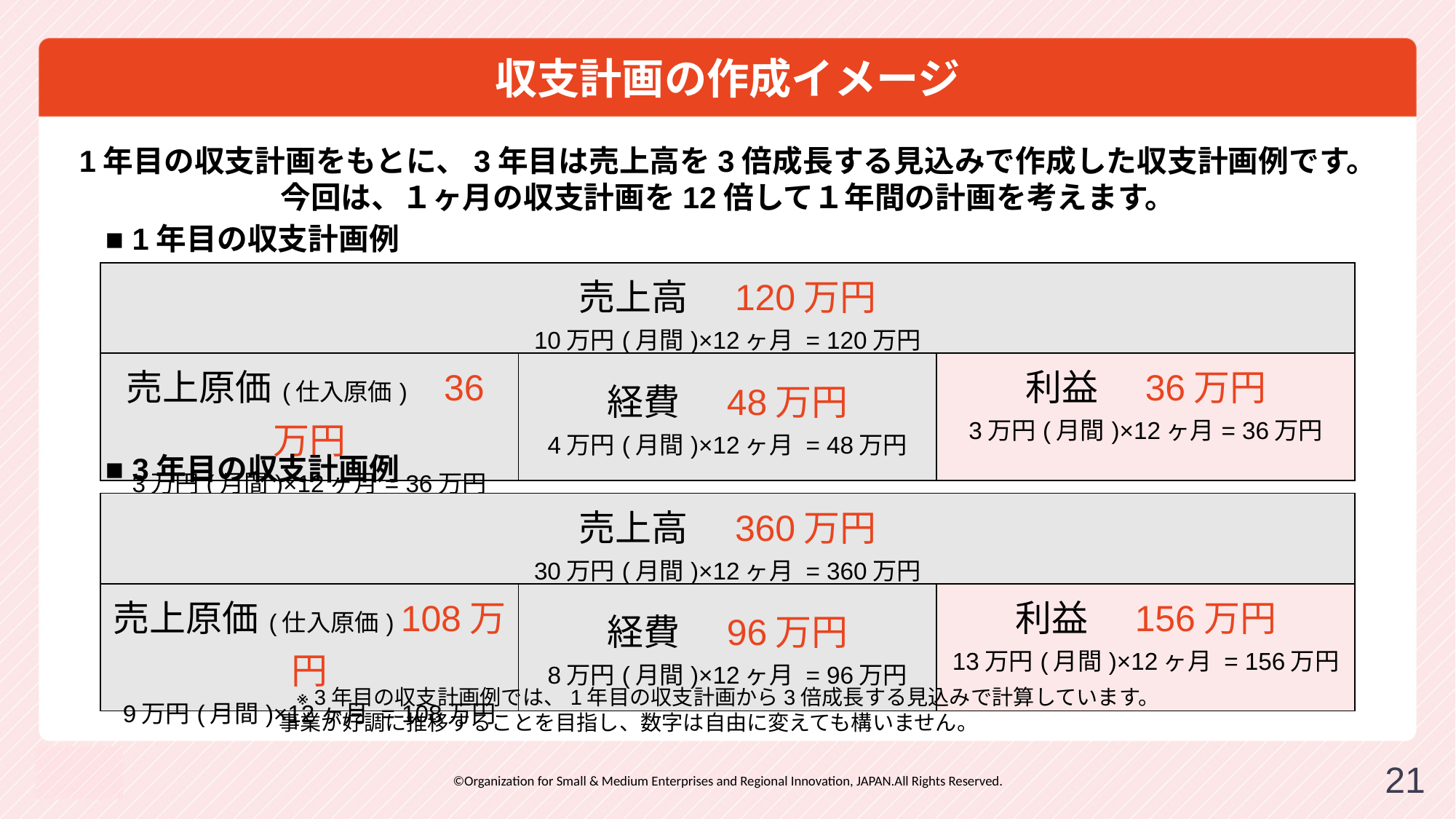

# 収支計画の作成イメージ
1年目の収支計画をもとに、3年目は売上高を3倍成長する見込みで作成した収支計画例です。
今回は、１ヶ月の収支計画を12倍して１年間の計画を考えます。
■ 1年目の収支計画例
| 売上高　120万円 10万円(月間)×12ヶ月 = 120万円 |  |  |
| --- | --- | --- |
| 売上原価(仕入原価)　36万円 3万円(月間)×12ヶ月= 36万円 | 経費　48万円 4万円(月間)×12ヶ月 = 48万円 | 利益　36万円 3万円(月間)×12ヶ月= 36万円 |
■ 3年目の収支計画例
| 売上高　360万円 30万円(月間)×12ヶ月 = 360万円 |  |  |
| --- | --- | --- |
| 売上原価(仕入原価) 108万円 9万円(月間)×12ヶ月 = 108万円 | 経費　96万円 8万円(月間)×12ヶ月 = 96万円 | 利益　156万円 13万円(月間)×12ヶ月 = 156万円 |
※3年目の収支計画例では、1年目の収支計画から3倍成長する見込みで計算しています。
　                                            事業が好調に推移することを目指し、数字は自由に変えても構いません。